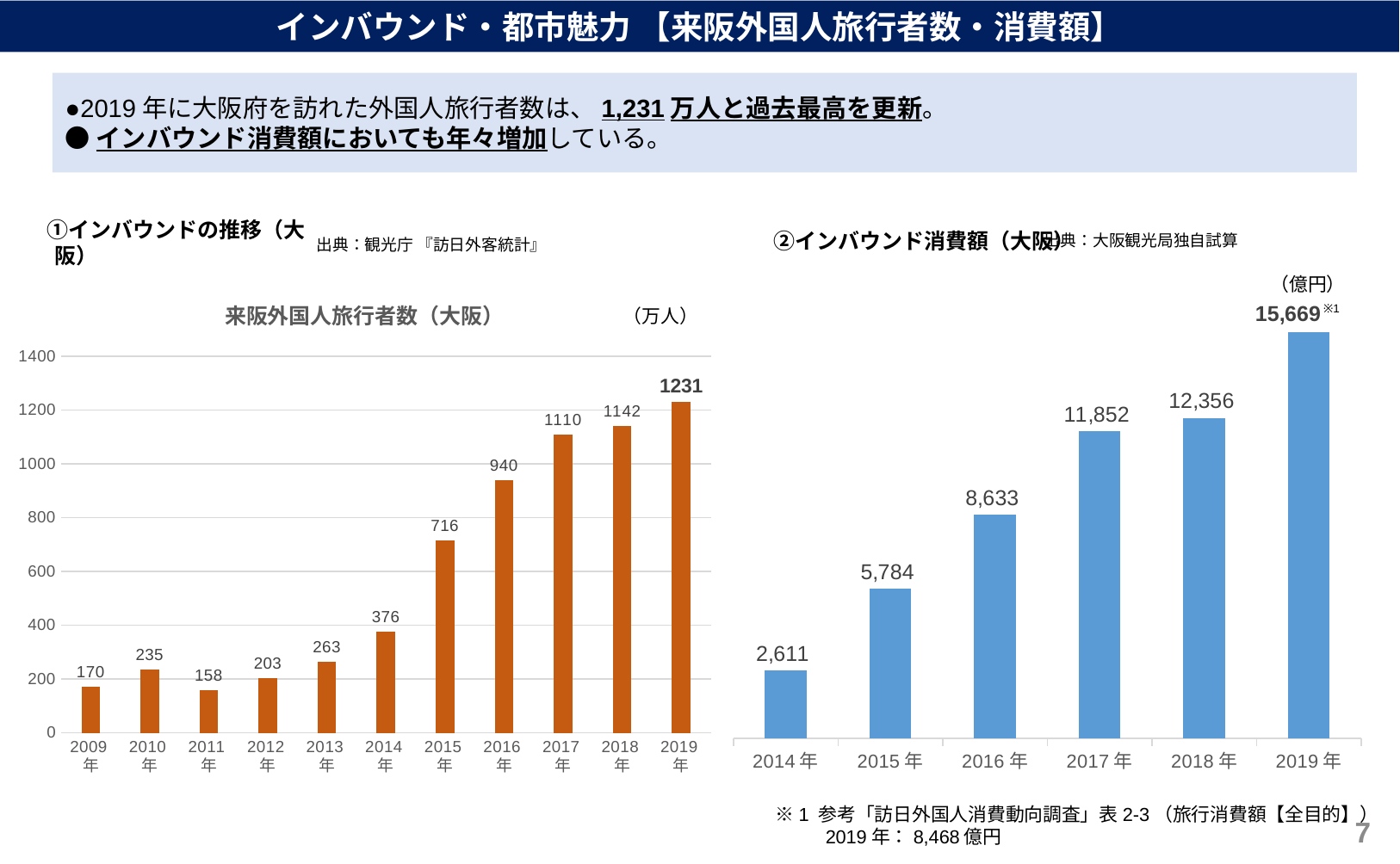

インバウンド・都市魅力 【来阪外国人旅行者数・消費額】
●2019年に大阪府を訪れた外国人旅行者数は、1,231万人と過去最高を更新。
●インバウンド消費額においても年々増加している。
　　➀インバウンドの推移（大阪）
　　②インバウンド消費額（大阪）
出典：大阪観光局独自試算
出典：観光庁 『訪日外客統計』
（億円）

### Chart

| Category | 消費額推計 |
|---|---|
| 2014年 | 2611.0 |
| 2015年 | 5784.0 |
| 2016年 | 8633.0 |
| 2017年 | 11852.0 |
| 2018年 | 12356.0 |
| 2019年 | 15669.0 |

### Chart: 来阪外国人旅行者数（大阪）

| Category |  |
|---|---|
| 2009年 | 170.0 |
| 2010年 | 235.0 |
| 2011年 | 158.0 |
| 2012年 | 203.0 |
| 2013年 | 263.0 |
| 2014年 | 376.0 |
| 2015年 | 716.0 |
| 2016年 | 940.0 |
| 2017年 | 1110.0 |
| 2018年 | 1142.0 |
| 2019年 | 1231.0 |
※1
（万人）
　　※1 参考「訪日外国人消費動向調査」表2-3（旅行消費額【全目的】）
　　　　  2019年：8,468億円
7